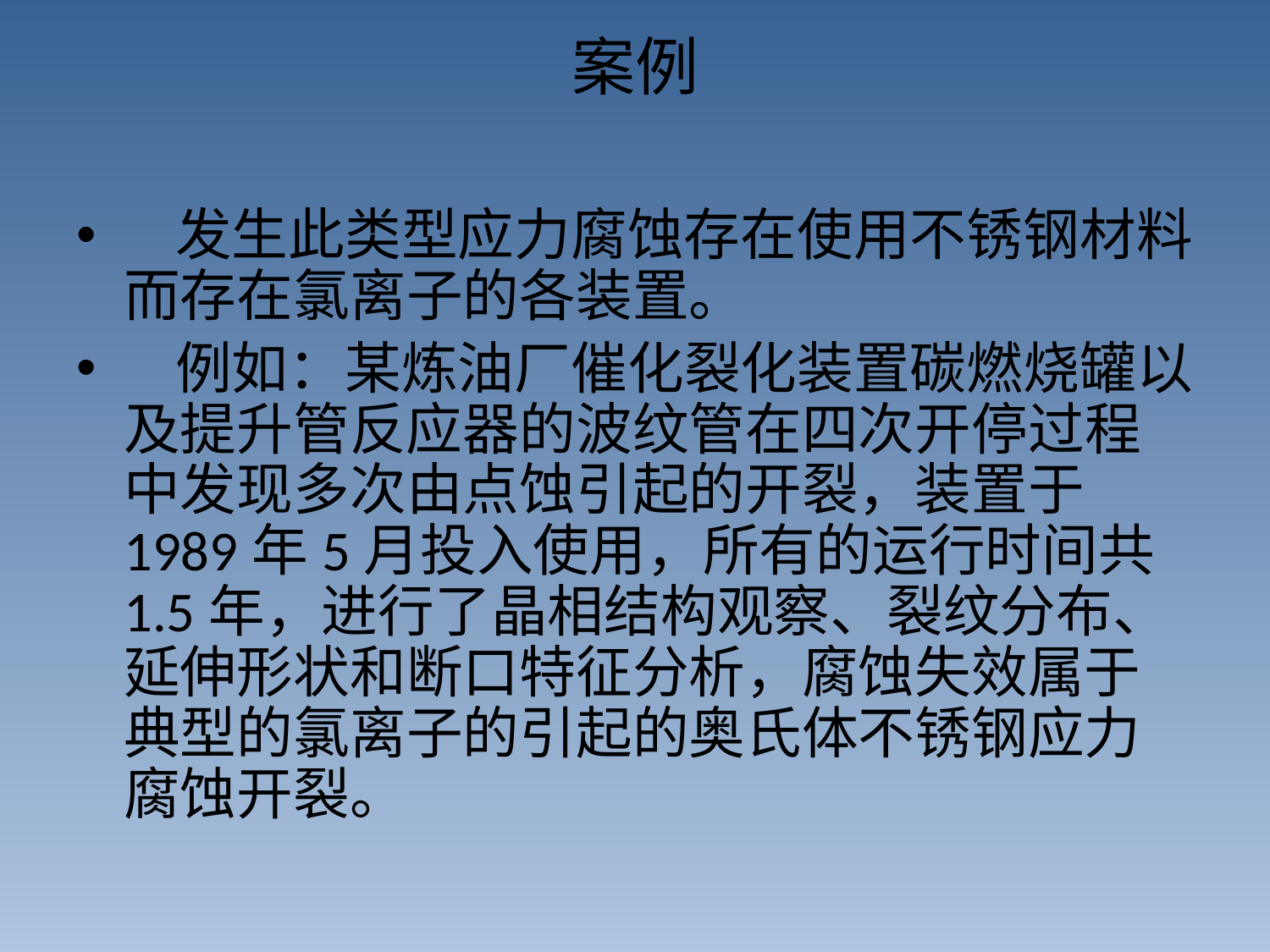

# 案例
   发生此类型应力腐蚀存在使用不锈钢材料而存在氯离子的各装置。
   例如：某炼油厂催化裂化装置碳燃烧罐以及提升管反应器的波纹管在四次开停过程中发现多次由点蚀引起的开裂，装置于1989年5月投入使用，所有的运行时间共1.5年，进行了晶相结构观察、裂纹分布、延伸形状和断口特征分析，腐蚀失效属于典型的氯离子的引起的奥氏体不锈钢应力腐蚀开裂。